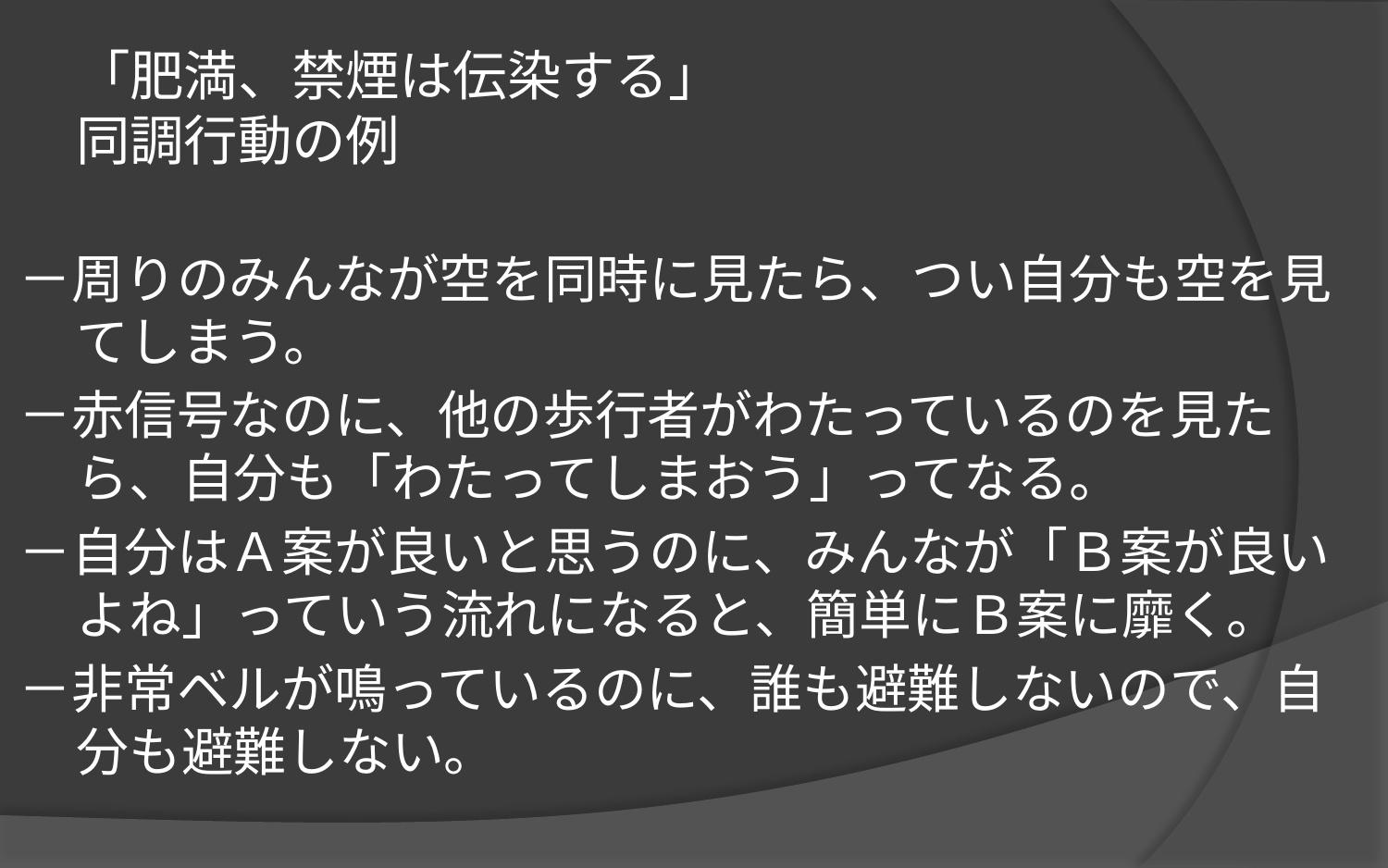

# 「肥満、禁煙は伝染する」 同調行動の例
－周りのみんなが空を同時に見たら、つい自分も空を見てしまう。
－赤信号なのに、他の歩行者がわたっているのを見たら、自分も「わたってしまおう」ってなる。
－自分はＡ案が良いと思うのに、みんなが「Ｂ案が良いよね」っていう流れになると、簡単にＢ案に靡く。
－非常ベルが鳴っているのに、誰も避難しないので、自分も避難しない。